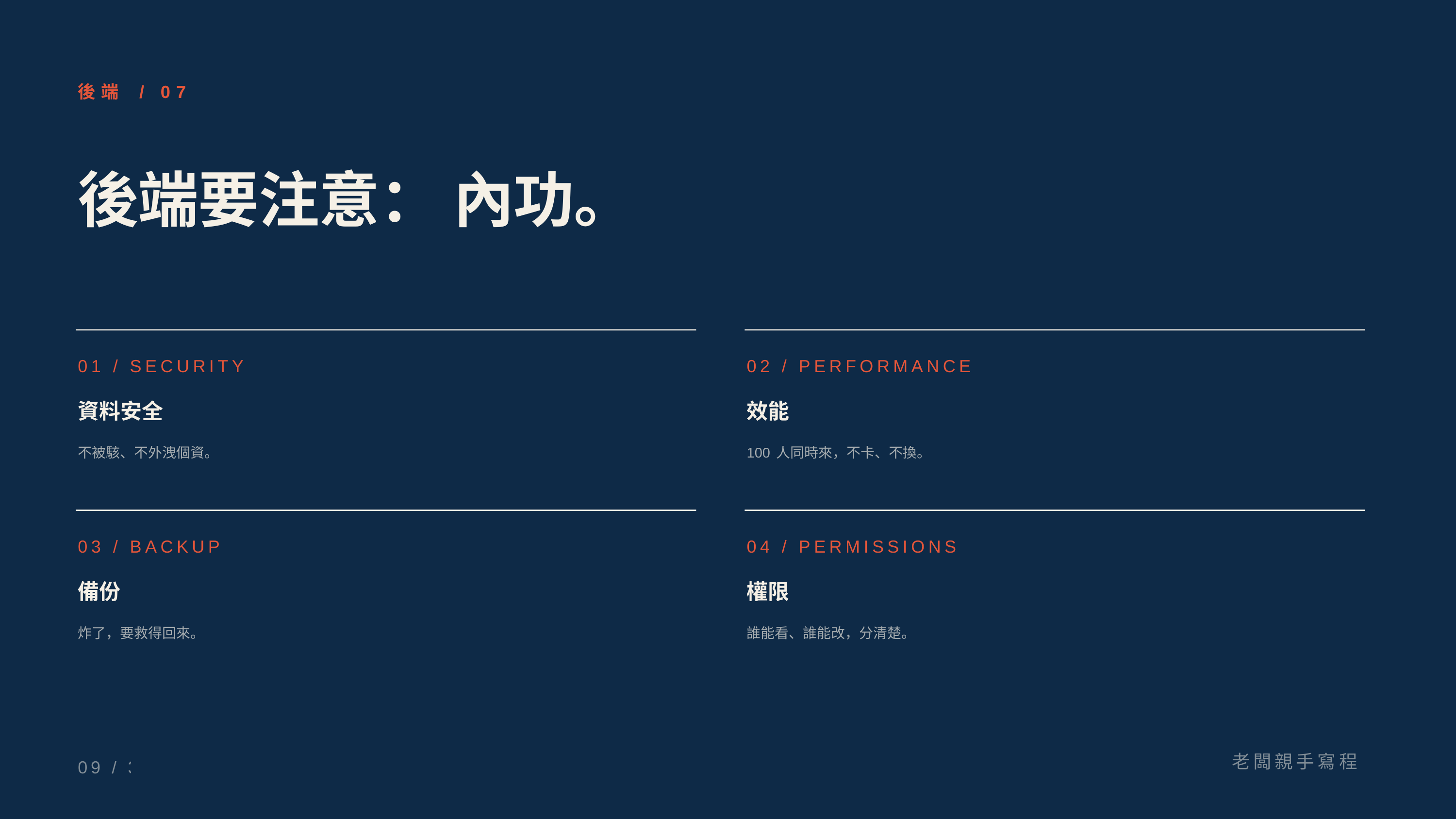

後端 / 07
後端要注意： 內功。

01 / SECURITY
02 / PERFORMANCE
資料安全
效能
不被駭、不外洩個資。
100 人同時來，不卡、不換。

03 / BACKUP
04 / PERMISSIONS
備份
權限
炸了，要救得回來。
誰能看、誰能改，分清楚。
老闆親手寫程式
09 / 35